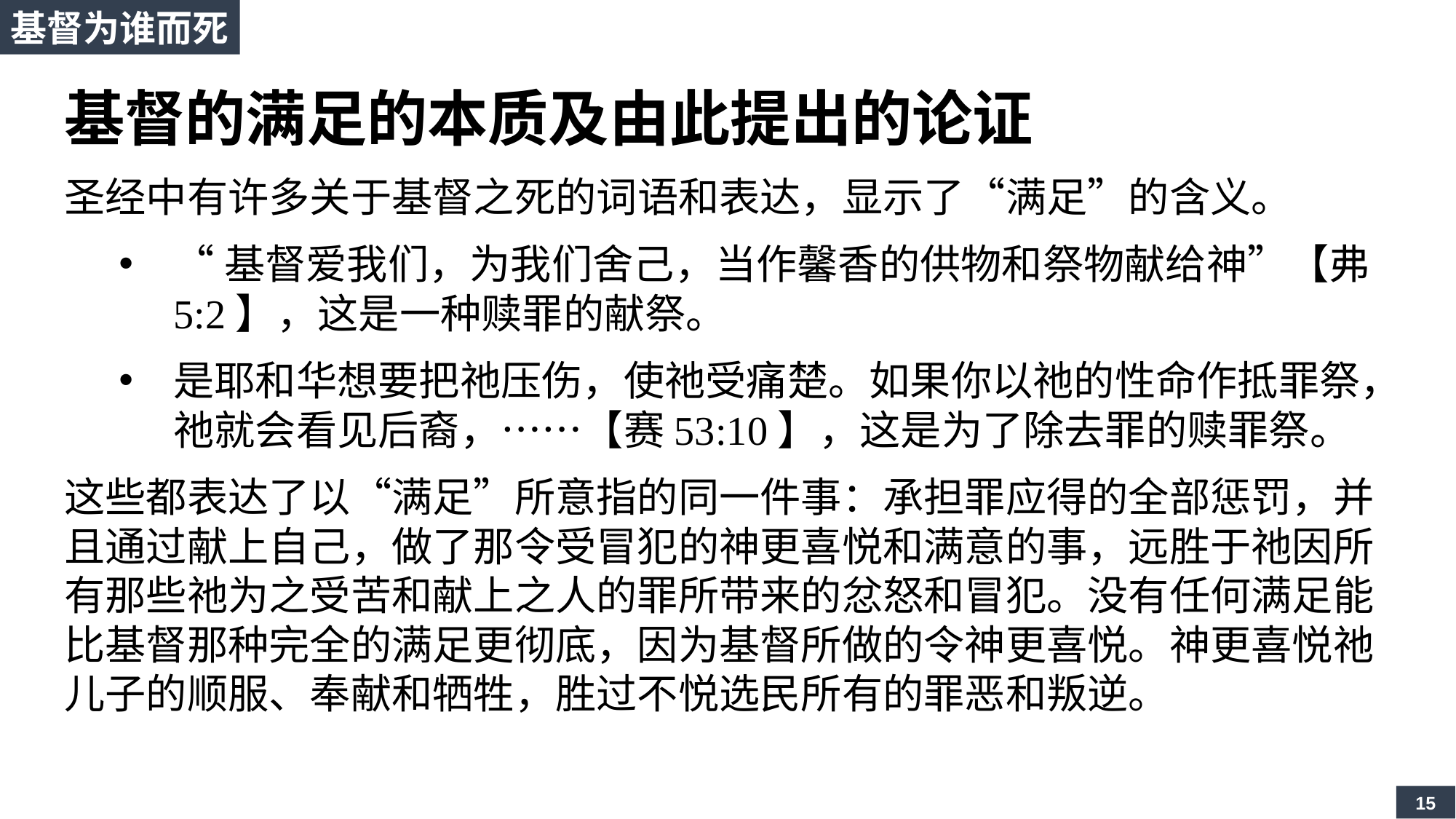

基督为谁而死
基督的满足的本质及由此提出的论证
圣经中有许多关于基督之死的词语和表达，显示了“满足”的含义。
“基督爱我们，为我们舍己，当作馨香的供物和祭物献给神”【弗5:2】，这是一种赎罪的献祭。
是耶和华想要把祂压伤，使祂受痛楚。如果你以祂的性命作抵罪祭，祂就会看见后裔，……【赛53:10】，这是为了除去罪的赎罪祭。
这些都表达了以“满足”所意指的同一件事：承担罪应得的全部惩罚，并且通过献上自己，做了那令受冒犯的神更喜悦和满意的事，远胜于祂因所有那些祂为之受苦和献上之人的罪所带来的忿怒和冒犯。没有任何满足能比基督那种完全的满足更彻底，因为基督所做的令神更喜悦。神更喜悦祂儿子的顺服、奉献和牺牲，胜过不悦选民所有的罪恶和叛逆。
15